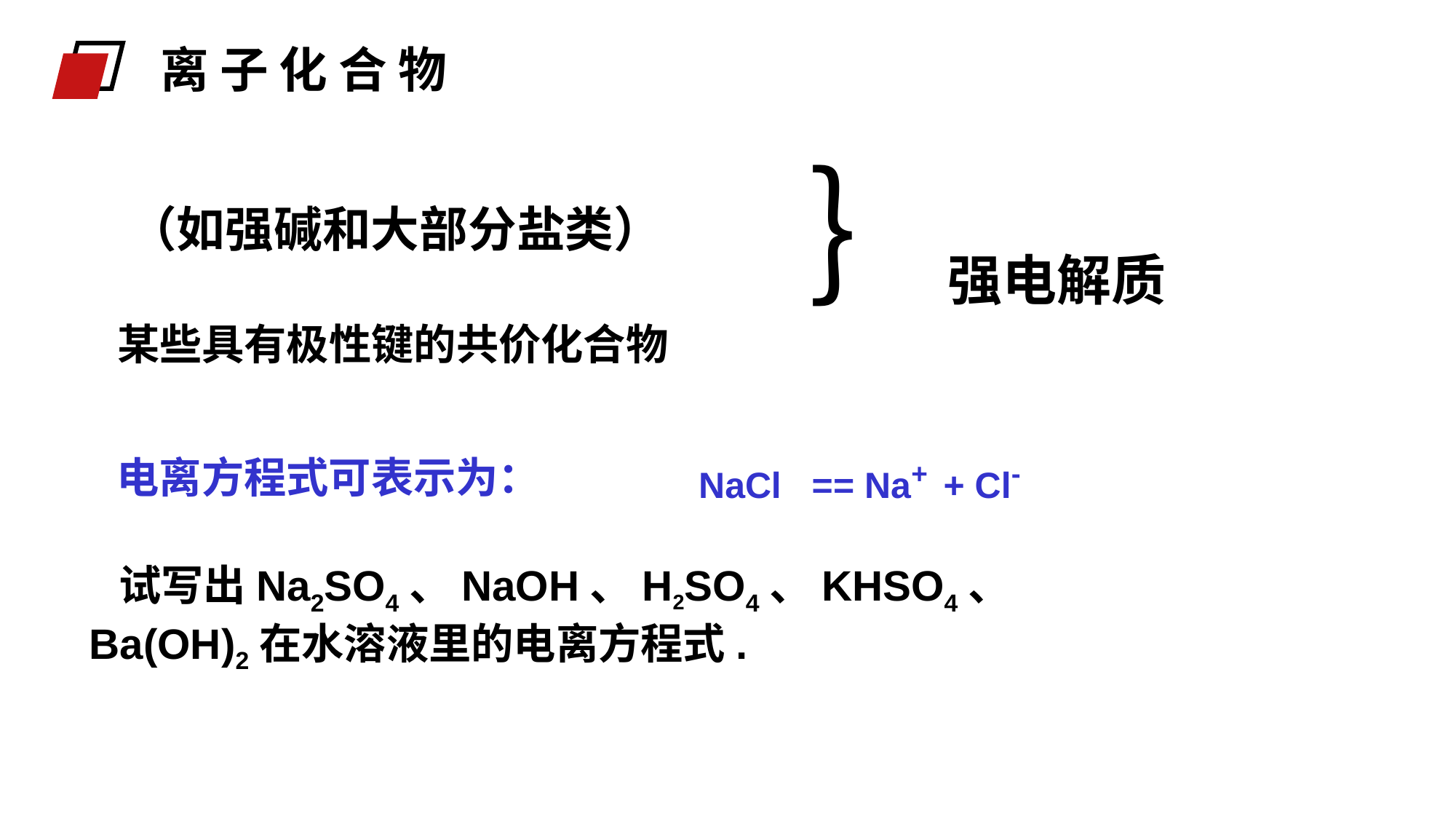

离 子 化 合 物
｝
（如强碱和大部分盐类）
强电解质
某些具有极性键的共价化合物
NaCl   == Na+  + Cl-
电离方程式可表示为：
  试写出Na2SO4、NaOH、H2SO4、KHSO4、
Ba(OH)2在水溶液里的电离方程式.